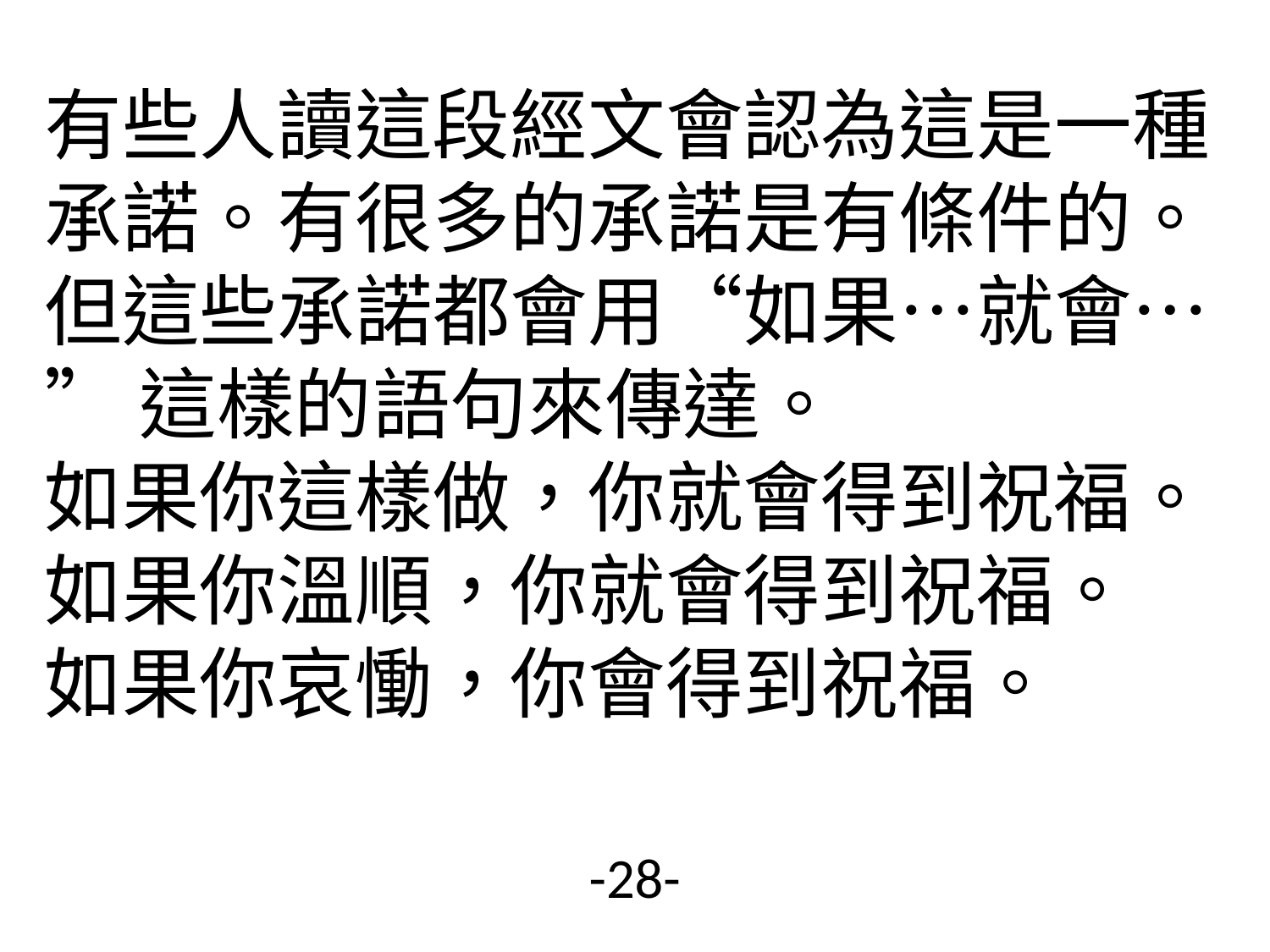

# 有些人讀這段經文會認為這是一種承諾。有很多的承諾是有條件的。 但這些承諾都會用“如果…就會…” 這樣的語句來傳達。 如果你這樣做，你就會得到祝福。如果你溫順，你就會得到祝福。 如果你哀慟，你會得到祝福。
-28-